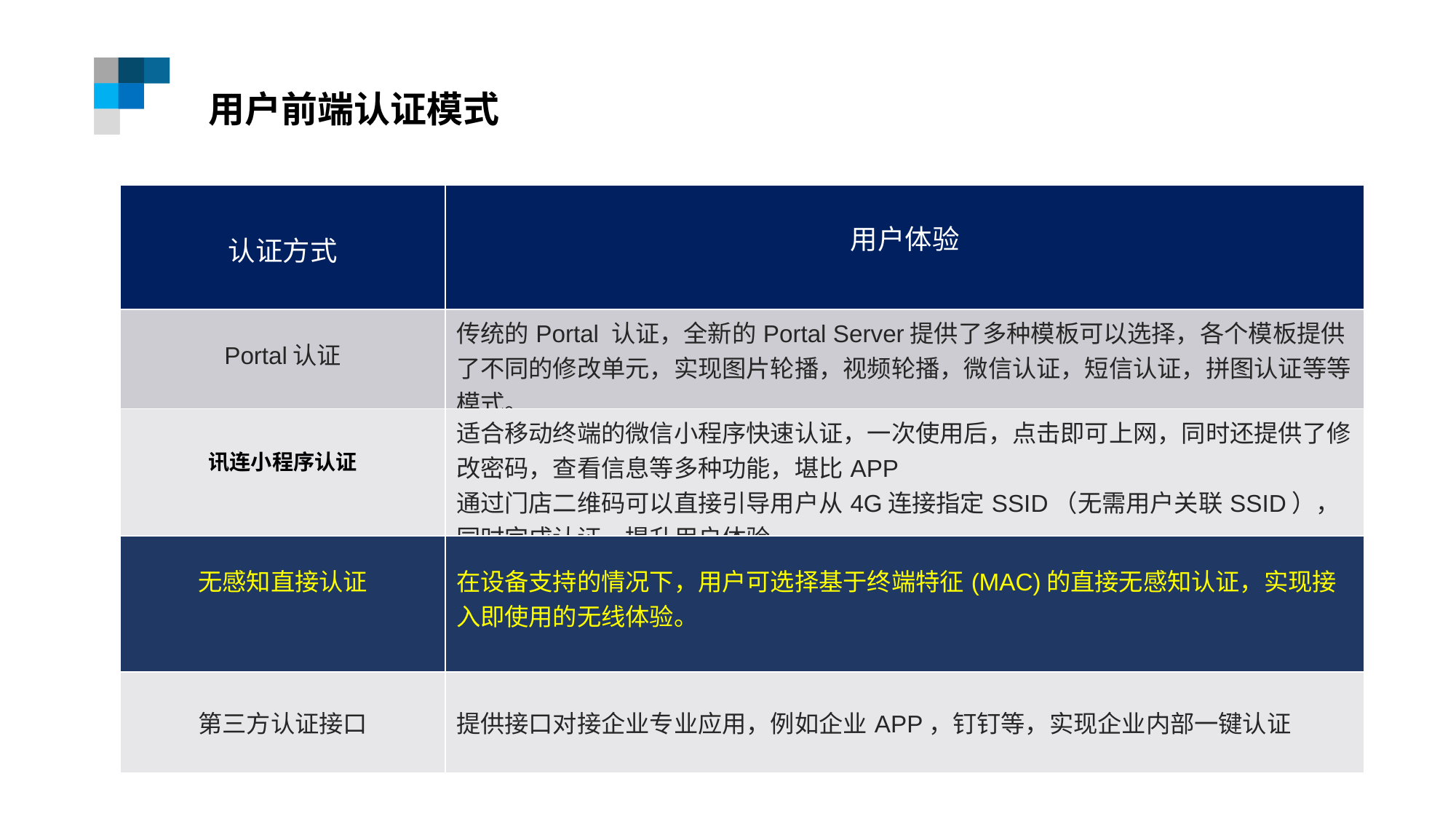

用户前端认证模式
| 认证方式 | 用户体验 |
| --- | --- |
| Portal认证 | 传统的Portal 认证，全新的Portal Server提供了多种模板可以选择，各个模板提供了不同的修改单元，实现图片轮播，视频轮播，微信认证，短信认证，拼图认证等等模式。 |
| 讯连小程序认证 | 适合移动终端的微信小程序快速认证，一次使用后，点击即可上网，同时还提供了修改密码，查看信息等多种功能，堪比APP 通过门店二维码可以直接引导用户从4G连接指定SSID（无需用户关联SSID），同时完成认证，提升用户体验。 |
| 无感知直接认证 | 在设备支持的情况下，用户可选择基于终端特征(MAC)的直接无感知认证，实现接入即使用的无线体验。 |
| 第三方认证接口 | 提供接口对接企业专业应用，例如企业APP，钉钉等，实现企业内部一键认证 |